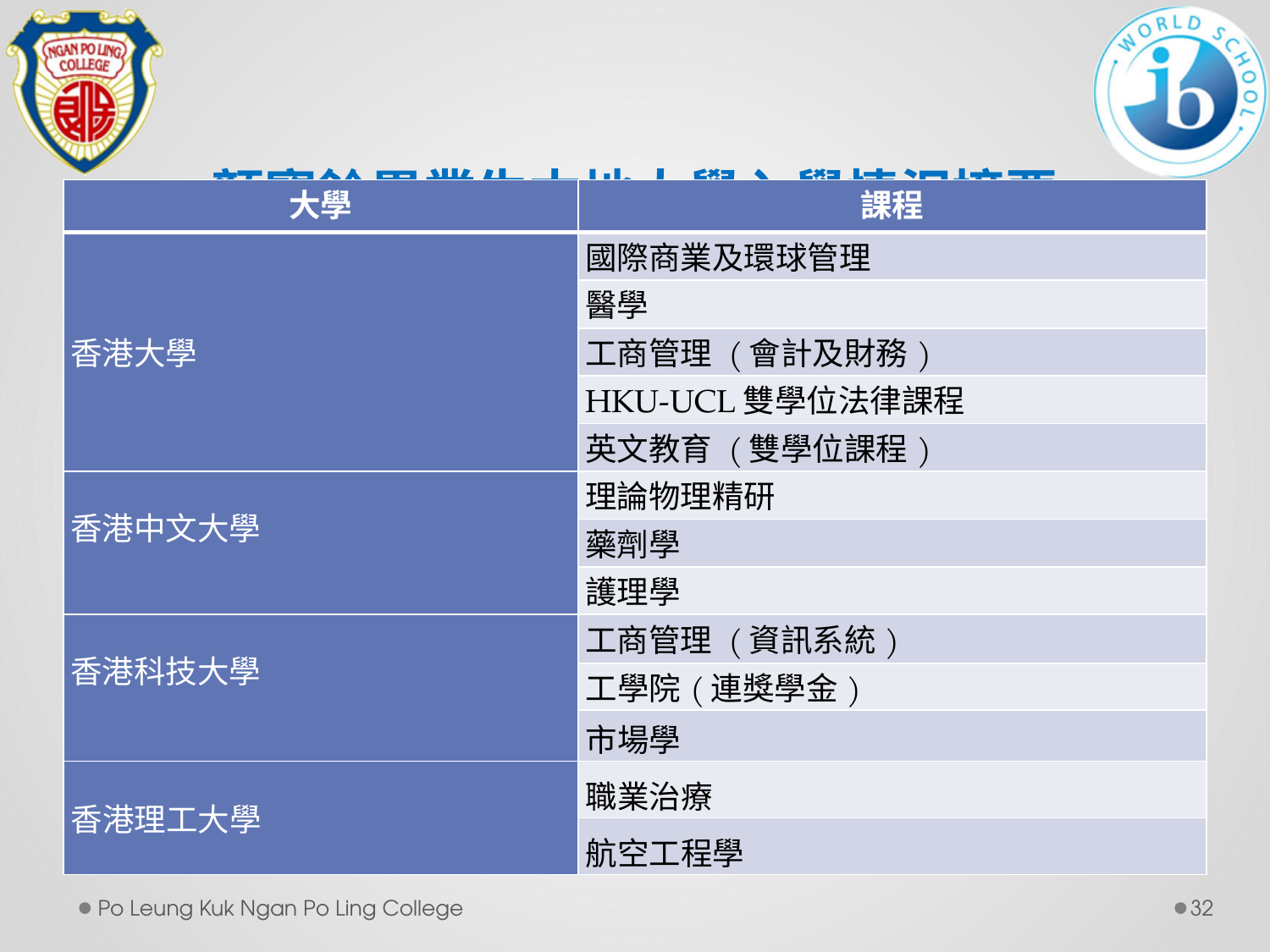

# 顏寶鈴畢業生本地大學入學情況摘要
| 大學 | 課程 |
| --- | --- |
| 香港大學 | 國際商業及環球管理 |
|  | 醫學 |
|  | 工商管理 (會計及財務) |
|  | HKU-UCL雙學位法律課程 |
|  | 英文教育 (雙學位課程) |
| 香港中文大學 | 理論物理精研 |
|  | 藥劑學 |
|  | 護理學 |
| 香港科技大學 | 工商管理 (資訊系統) |
|  | 工學院(連獎學金) |
|  | 市場學 |
| 香港理工大學 | 職業治療 |
|  | 航空工程學 |
Po Leung Kuk Ngan Po Ling College
32